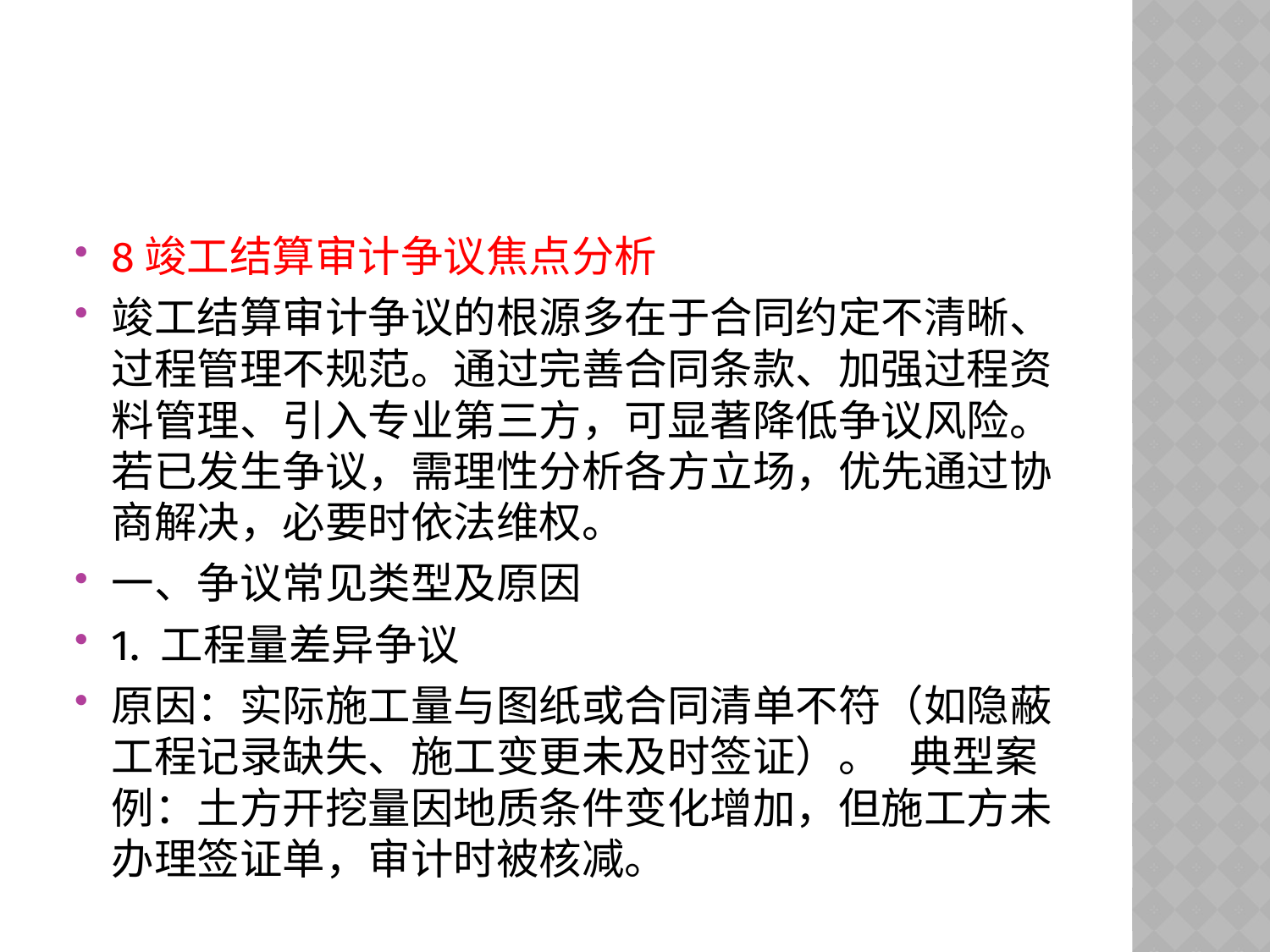

#
8竣工结算审计争议焦点分析
竣工结算审计争议的根源多在于合同约定不清晰、过程管理不规范。通过完善合同条款、加强过程资料管理、引入专业第三方，可显著降低争议风险。若已发生争议，需理性分析各方立场，优先通过协商解决，必要时依法维权。
一、争议常见类型及原因
1. 工程量差异争议
原因：实际施工量与图纸或合同清单不符（如隐蔽工程记录缺失、施工变更未及时签证）。   典型案例：土方开挖量因地质条件变化增加，但施工方未办理签证单，审计时被核减。